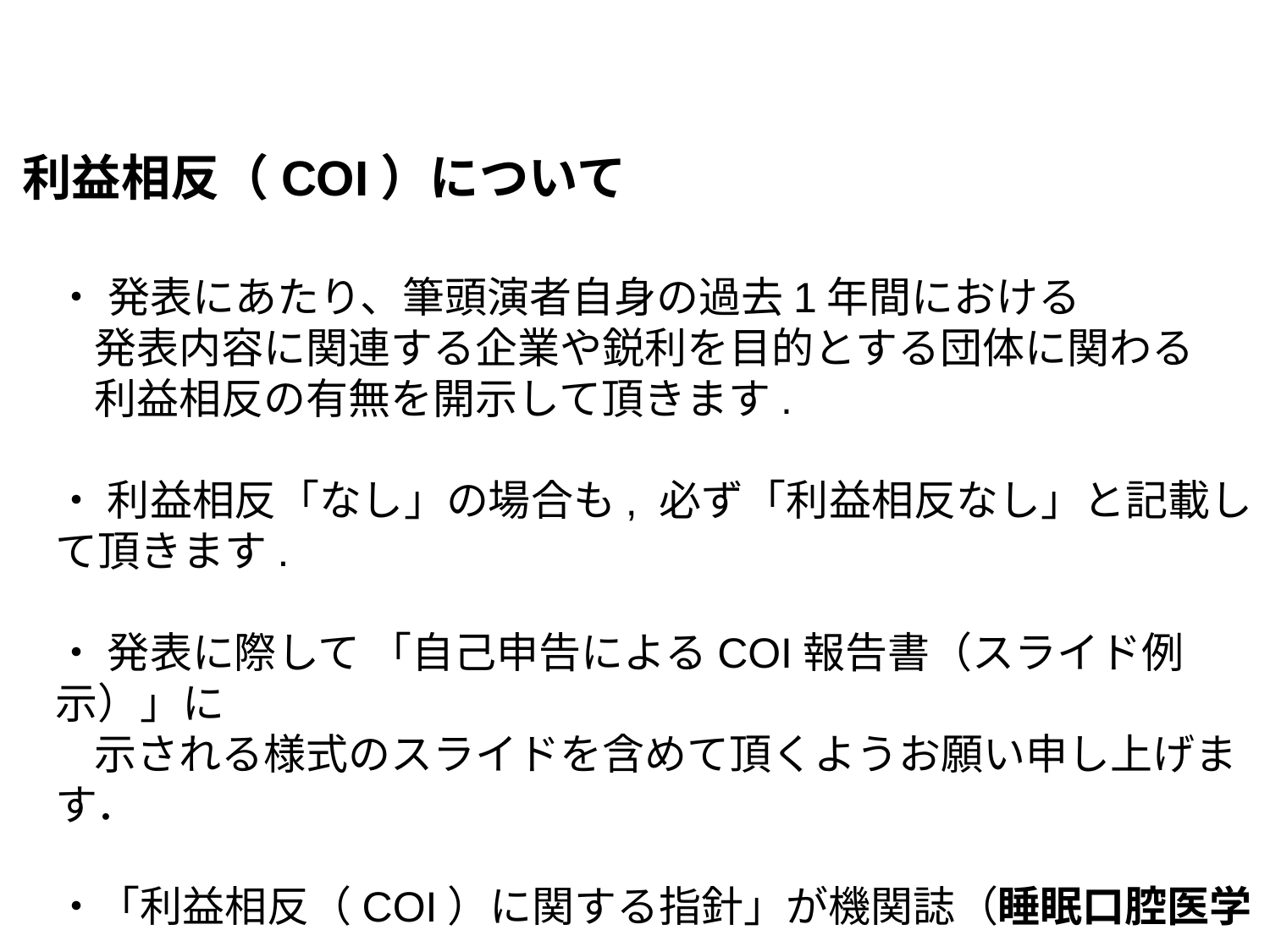

利益相反（COI）について
・ 発表にあたり、筆頭演者自身の過去1年間における
   発表内容に関連する企業や鋭利を目的とする団体に関わる
   利益相反の有無を開示して頂きます.

・ 利益相反「なし」の場合も, 必ず「利益相反なし」と記載して頂きます.

・ 発表に際して 「自己申告によるCOI報告書（スライド例示）」に
   示される様式のスライドを含めて頂くようお願い申し上げます．

・「利益相反（COI）に関する指針」が機関誌（睡眠口腔医学
　　2020 年 6巻 2号, p14-）に掲載されていますので，指針に準
　　じて記載して下さい．